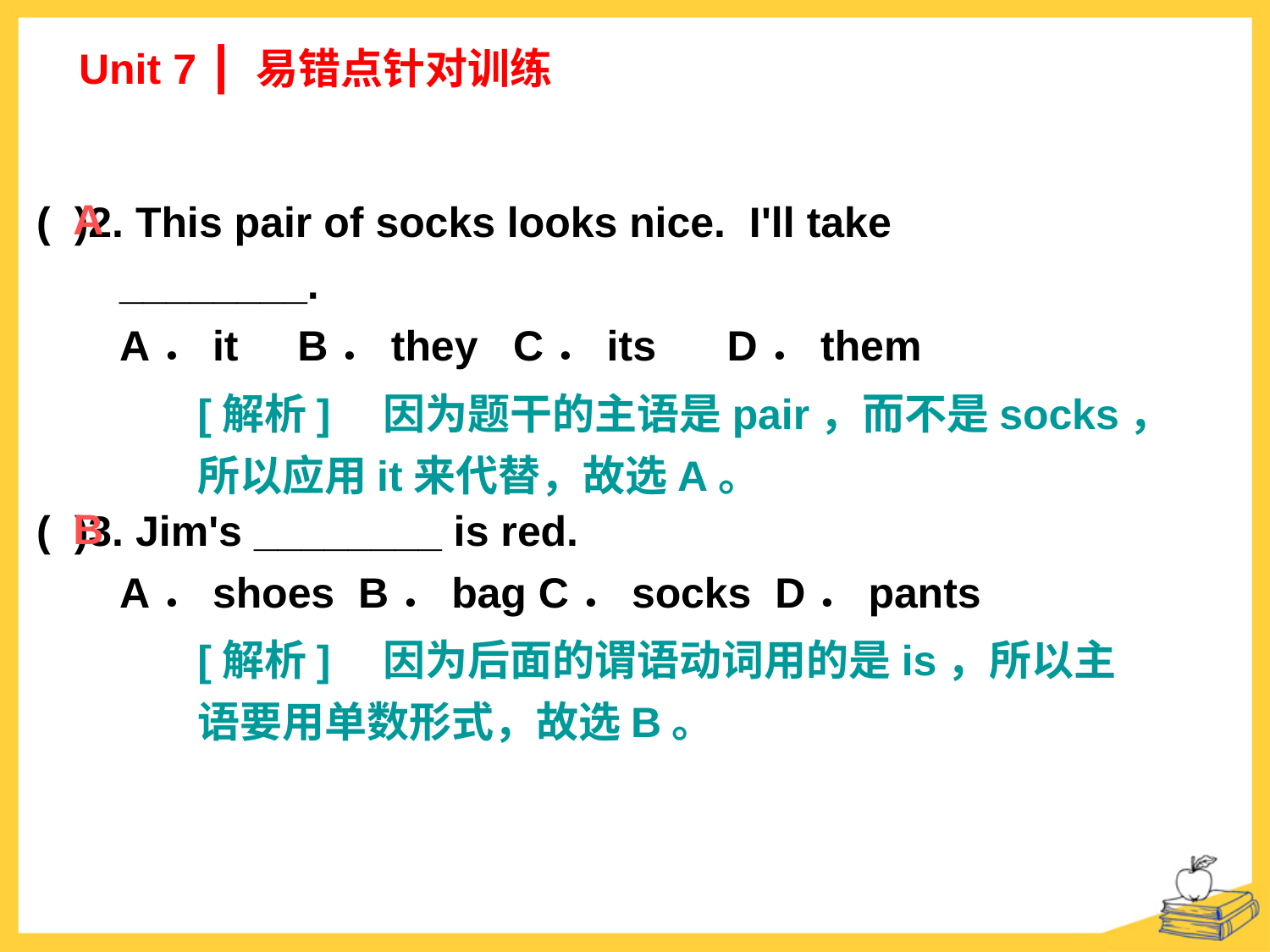

Unit 7 ┃ 易错点针对训练
 (  )2. This pair of socks looks nice.  I'll take
        ________.
        A．it     B．they   C．its      D．them

 (  )3. Jim's ________ is red.
        A．shoes  B．bag C．socks  D．pants

A
[解析]　因为题干的主语是pair，而不是socks，
所以应用it来代替，故选A。
B
[解析]　因为后面的谓语动词用的是is，所以主
语要用单数形式，故选B。